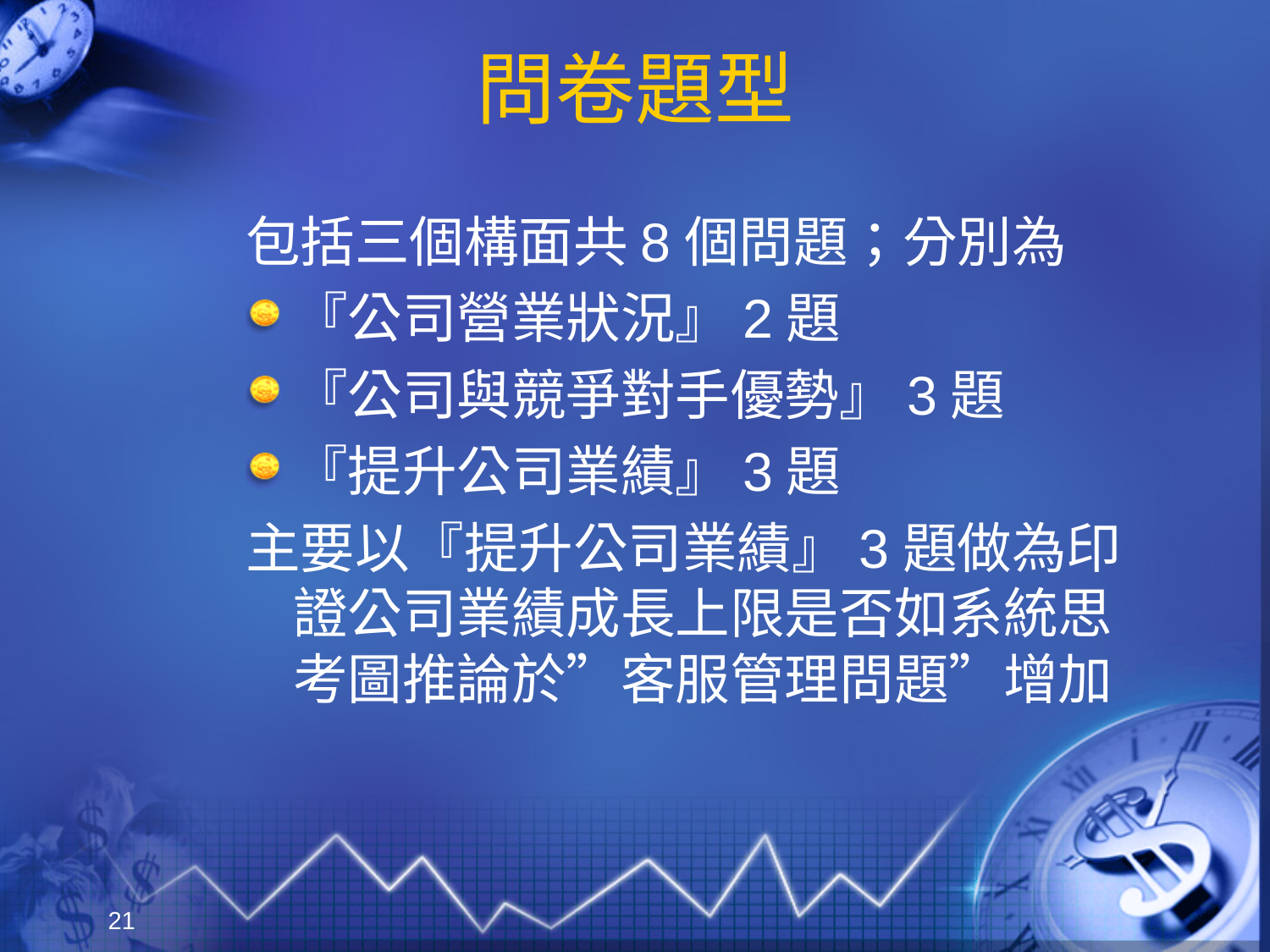

# 問卷題型
包括三個構面共8個問題；分別為
『公司營業狀況』2題
『公司與競爭對手優勢』3題
『提升公司業績』3題
主要以『提升公司業績』3題做為印證公司業績成長上限是否如系統思考圖推論於”客服管理問題”增加
21